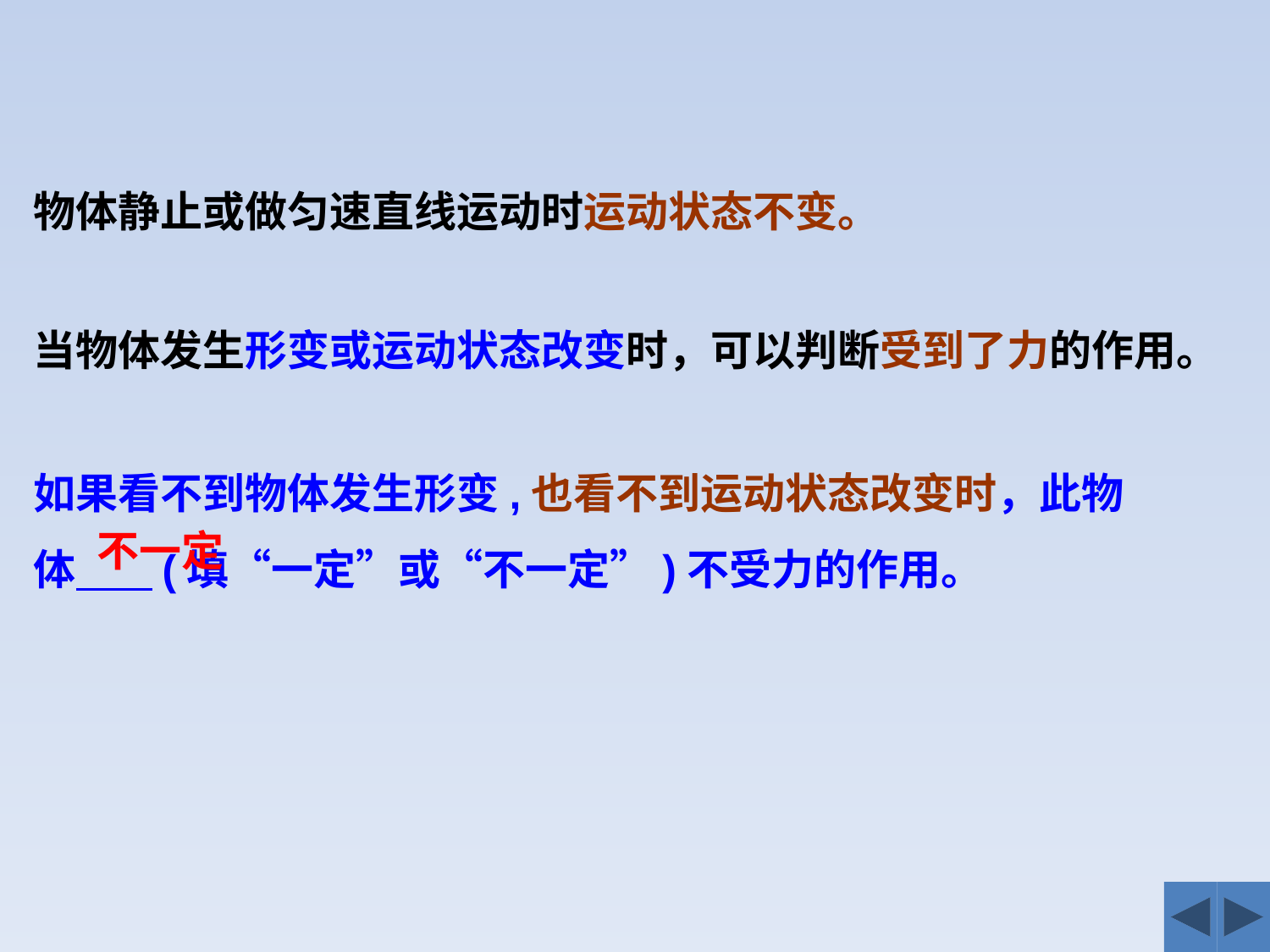

物体静止或做匀速直线运动时运动状态不变。
当物体发生形变或运动状态改变时，可以判断受到了力的作用。
如果看不到物体发生形变,也看不到运动状态改变时，此物体        (填“一定”或“不一定”)不受力的作用。
不一定